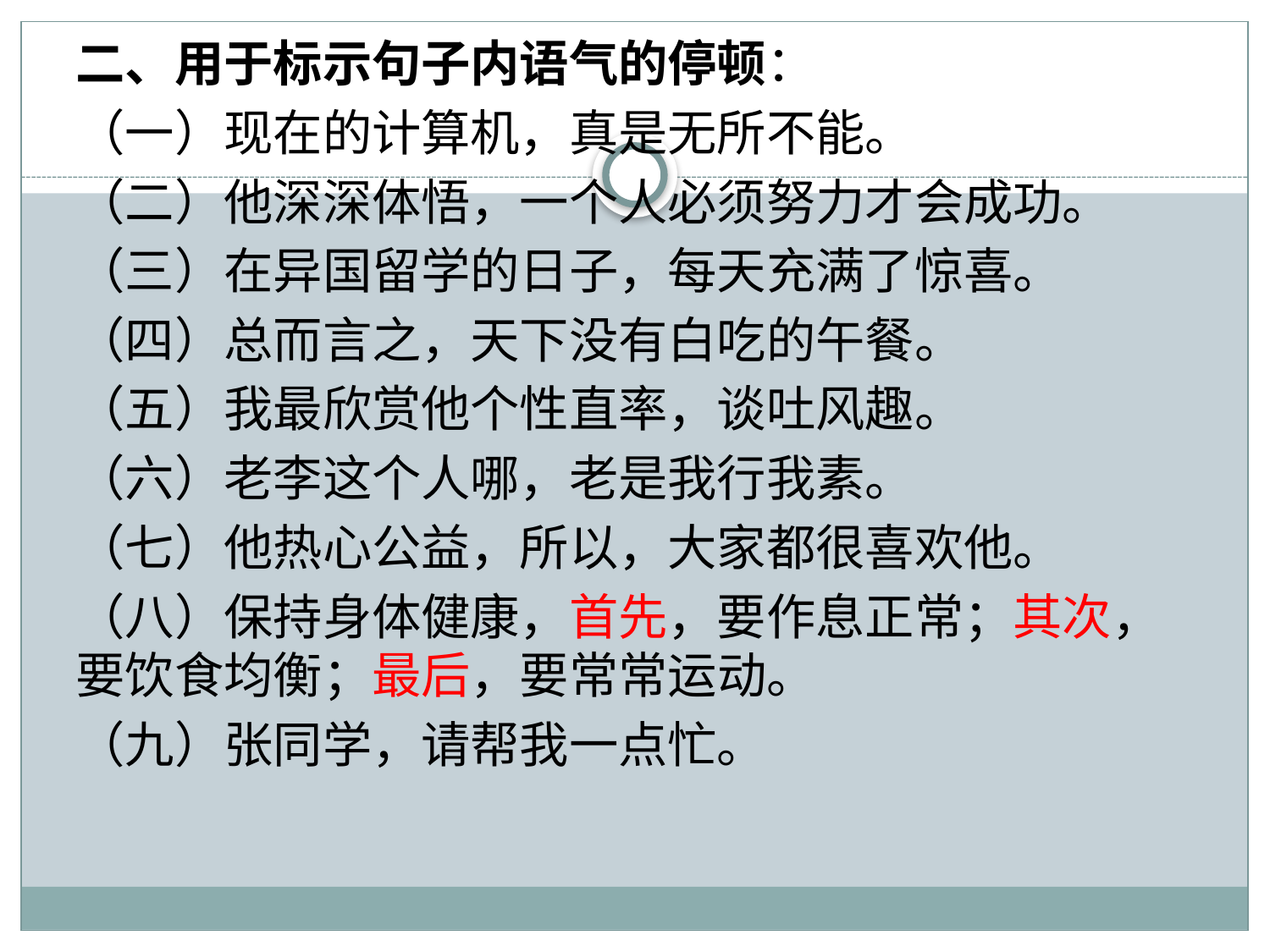

二、用于标示句子内语气的停顿：
（一）现在的计算机，真是无所不能。
（二）他深深体悟，一个人必须努力才会成功。
（三）在异国留学的日子，每天充满了惊喜。
（四）总而言之，天下没有白吃的午餐。
（五）我最欣赏他个性直率，谈吐风趣。
（六）老李这个人哪，老是我行我素。
（七）他热心公益，所以，大家都很喜欢他。
（八）保持身体健康，首先，要作息正常；其次，要饮食均衡；最后，要常常运动。
（九）张同学，请帮我一点忙。

#